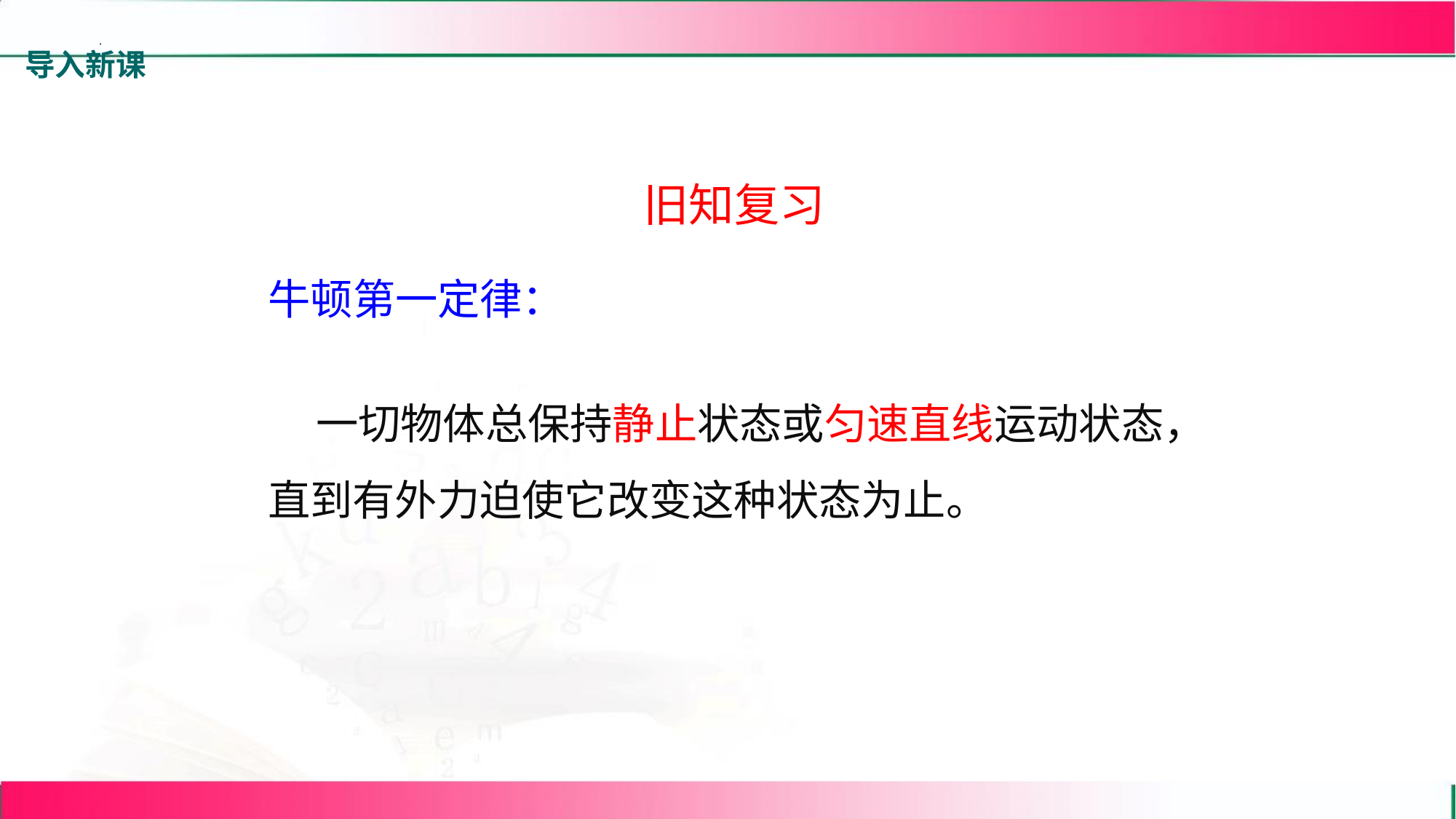

导入新课
旧知复习
牛顿第一定律：
    一切物体总保持静止状态或匀速直线运动状态，直到有外力迫使它改变这种状态为止。